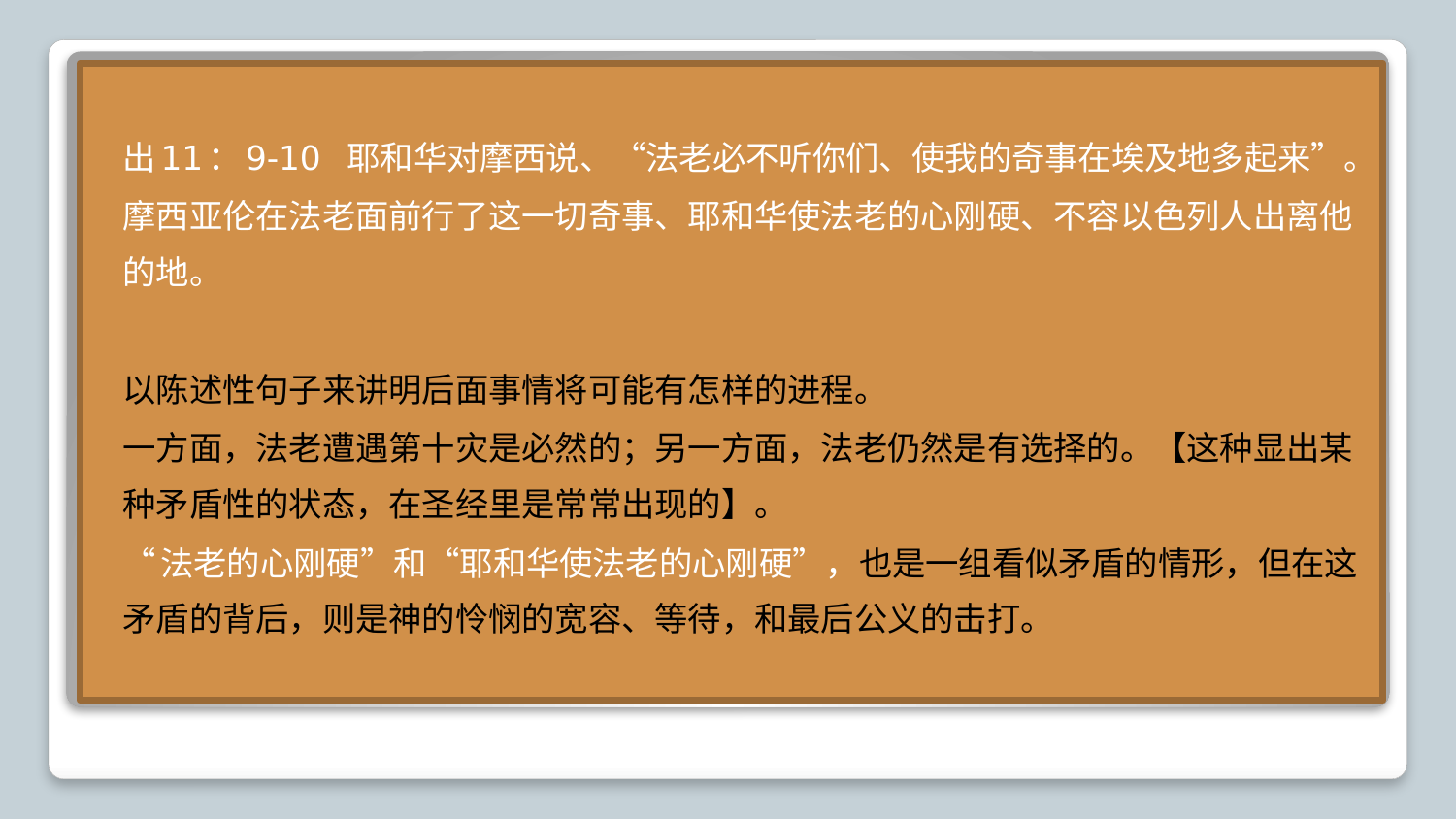

出11：9-10  耶和华对摩西说、“法老必不听你们、使我的奇事在埃及地多起来”。
摩西亚伦在法老面前行了这一切奇事、耶和华使法老的心刚硬、不容以色列人出离他的地。

以陈述性句子来讲明后面事情将可能有怎样的进程。
一方面，法老遭遇第十灾是必然的；另一方面，法老仍然是有选择的。【这种显出某种矛盾性的状态，在圣经里是常常出现的】。
“法老的心刚硬”和“耶和华使法老的心刚硬”，也是一组看似矛盾的情形，但在这矛盾的背后，则是神的怜悯的宽容、等待，和最后公义的击打。